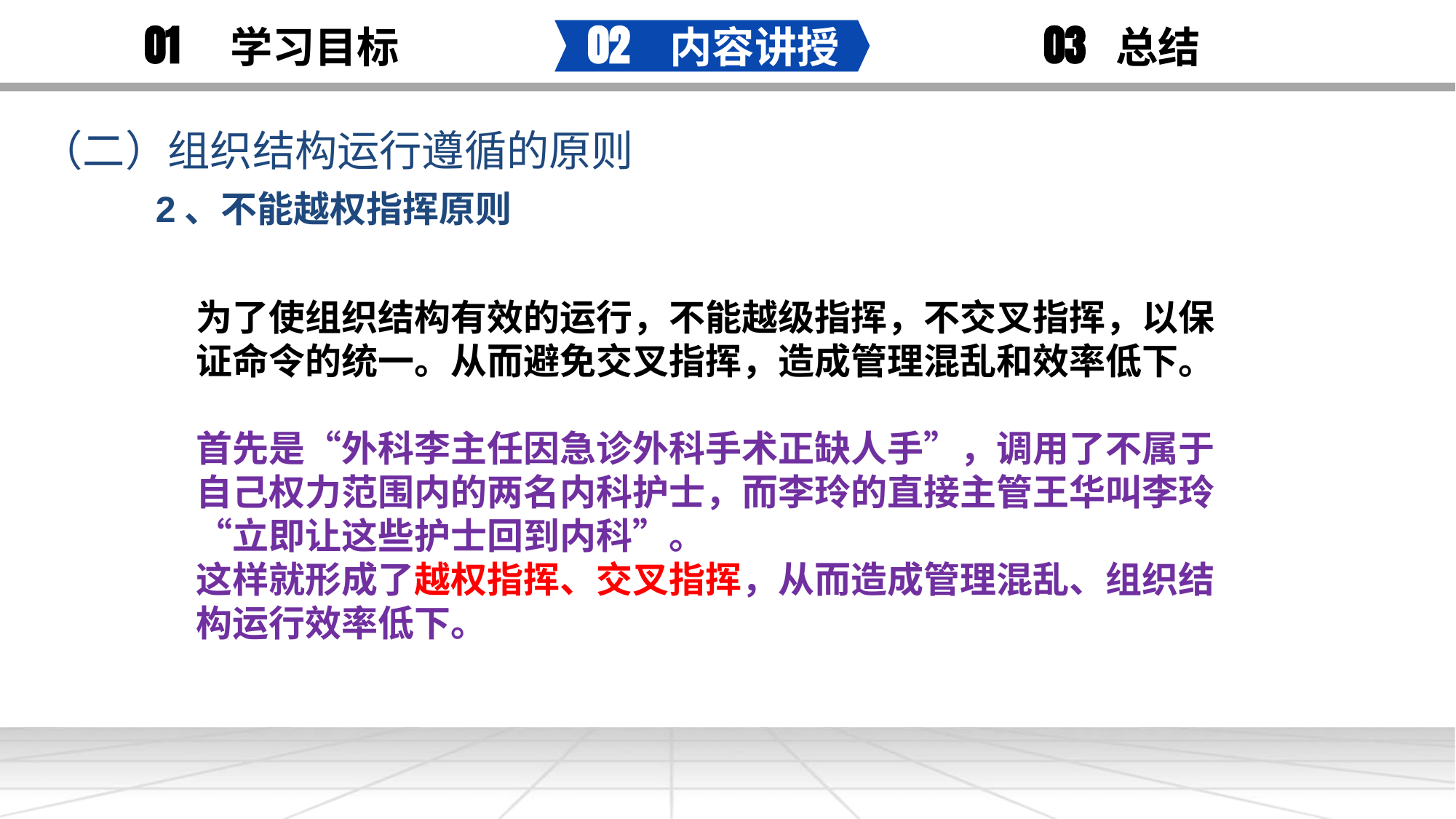

02   内容讲授
03  总结
01    学习目标

（二）组织结构运行遵循的原则
2、不能越权指挥原则

为了使组织结构有效的运行，不能越级指挥，不交叉指挥，以保证命令的统一。从而避免交叉指挥，造成管理混乱和效率低下。

首先是“外科李主任因急诊外科手术正缺人手”，调用了不属于自己权力范围内的两名内科护士，而李玲的直接主管王华叫李玲“立即让这些护士回到内科”。
这样就形成了越权指挥、交叉指挥，从而造成管理混乱、组织结构运行效率低下。